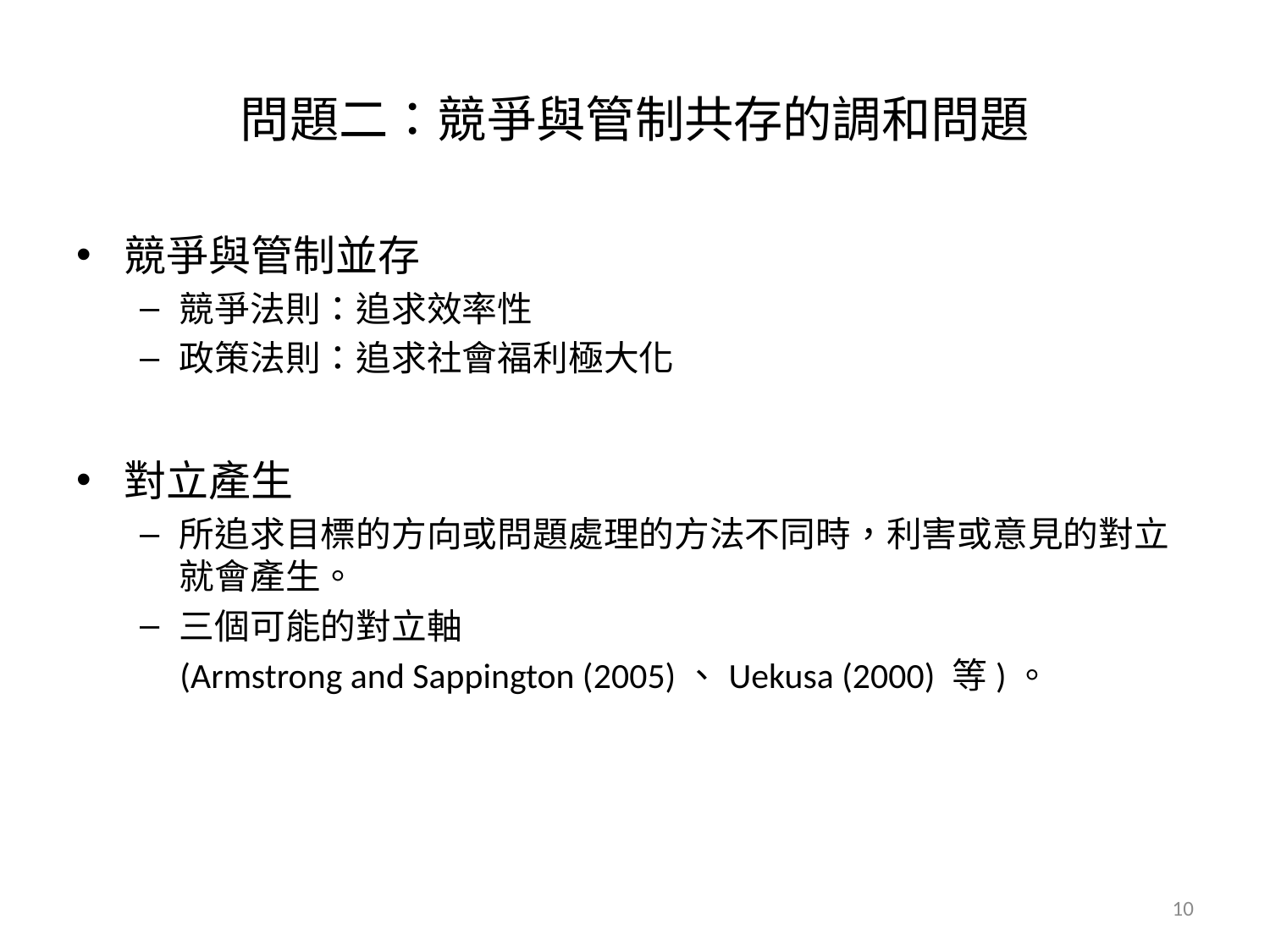

# 問題二：競爭與管制共存的調和問題
競爭與管制並存
競爭法則：追求效率性
政策法則：追求社會福利極大化

對立產生
所追求目標的方向或問題處理的方法不同時，利害或意見的對立就會產生。
三個可能的對立軸
     (Armstrong and Sappington (2005)、Uekusa (2000) 等)。

10